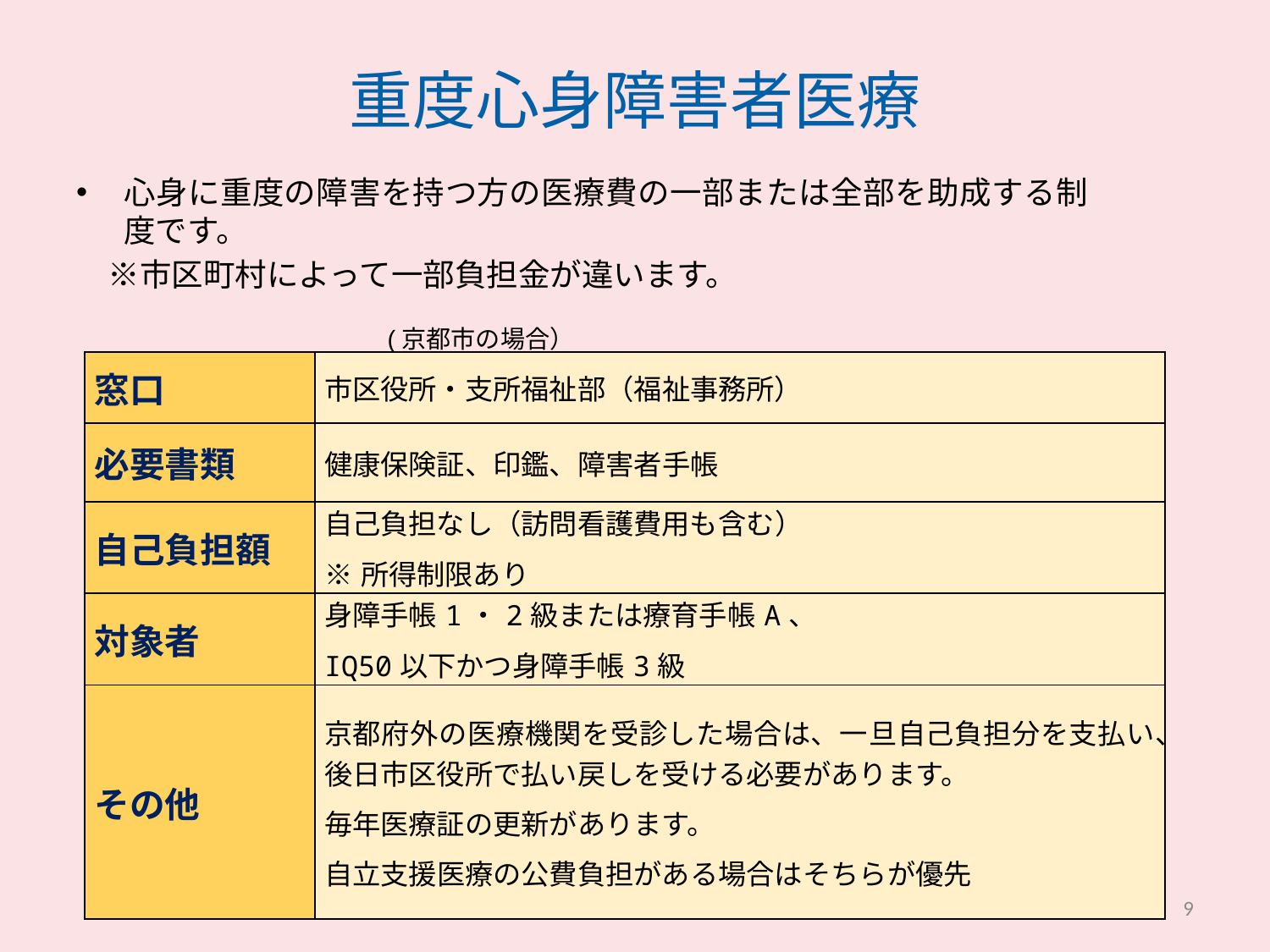

# 重度心身障害者医療
心身に重度の障害を持つ方の医療費の一部または全部を助成する制度です。
　※市区町村によって一部負担金が違います。
　　　　　　　　　　　　　　　　　　　　　　　　　　　　　　　　　　　　　　　　　　　　　　　　　　　　　　　　　　　(京都市の場合）
| 窓口 | 市区役所・支所福祉部（福祉事務所） |
| --- | --- |
| 必要書類 | 健康保険証、印鑑、障害者手帳 |
| 自己負担額 | 自己負担なし（訪問看護費用も含む） ※所得制限あり |
| 対象者 | 身障手帳1・2級または療育手帳A、 IQ50以下かつ身障手帳3級 |
| その他 | 京都府外の医療機関を受診した場合は、一旦自己負担分を支払い、後日市区役所で払い戻しを受ける必要があります。 毎年医療証の更新があります。 自立支援医療の公費負担がある場合はそちらが優先 |
9